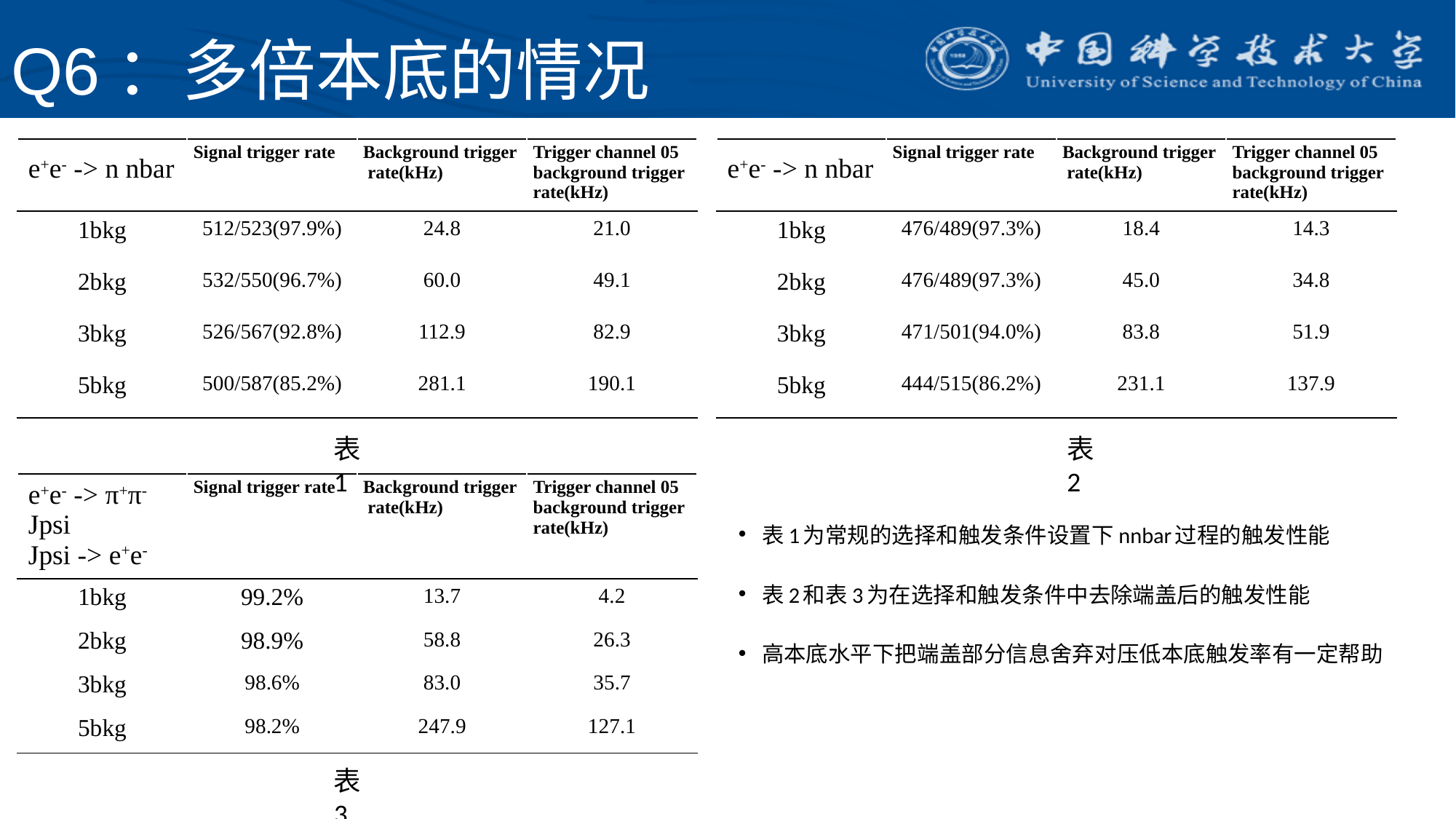

# Q6：多倍本底的情况
| e+e- -> n nbar | Signal trigger rate | Background trigger rate(kHz) | Trigger channel 05 background trigger rate(kHz) |
| --- | --- | --- | --- |
| 1bkg | 476/489(97.3%) | 18.4 | 14.3 |
| 2bkg | 476/489(97.3%) | 45.0 | 34.8 |
| 3bkg | 471/501(94.0%) | 83.8 | 51.9 |
| 5bkg | 444/515(86.2%) | 231.1 | 137.9 |
| e+e- -> n nbar | Signal trigger rate | Background trigger rate(kHz) | Trigger channel 05 background trigger rate(kHz) |
| --- | --- | --- | --- |
| 1bkg | 512/523(97.9%) | 24.8 | 21.0 |
| 2bkg | 532/550(96.7%) | 60.0 | 49.1 |
| 3bkg | 526/567(92.8%) | 112.9 | 82.9 |
| 5bkg | 500/587(85.2%) | 281.1 | 190.1 |
表2
表1
| e+e- -> π+π-Jpsi Jpsi -> e+e- | Signal trigger rate | Background trigger rate(kHz) | Trigger channel 05 background trigger rate(kHz) |
| --- | --- | --- | --- |
| 1bkg | 99.2% | 13.7 | 4.2 |
| 2bkg | 98.9% | 58.8 | 26.3 |
| 3bkg | 98.6% | 83.0 | 35.7 |
| 5bkg | 98.2% | 247.9 | 127.1 |
表1为常规的选择和触发条件设置下nnbar过程的触发性能
表2和表3为在选择和触发条件中去除端盖后的触发性能
高本底水平下把端盖部分信息舍弃对压低本底触发率有一定帮助
表3